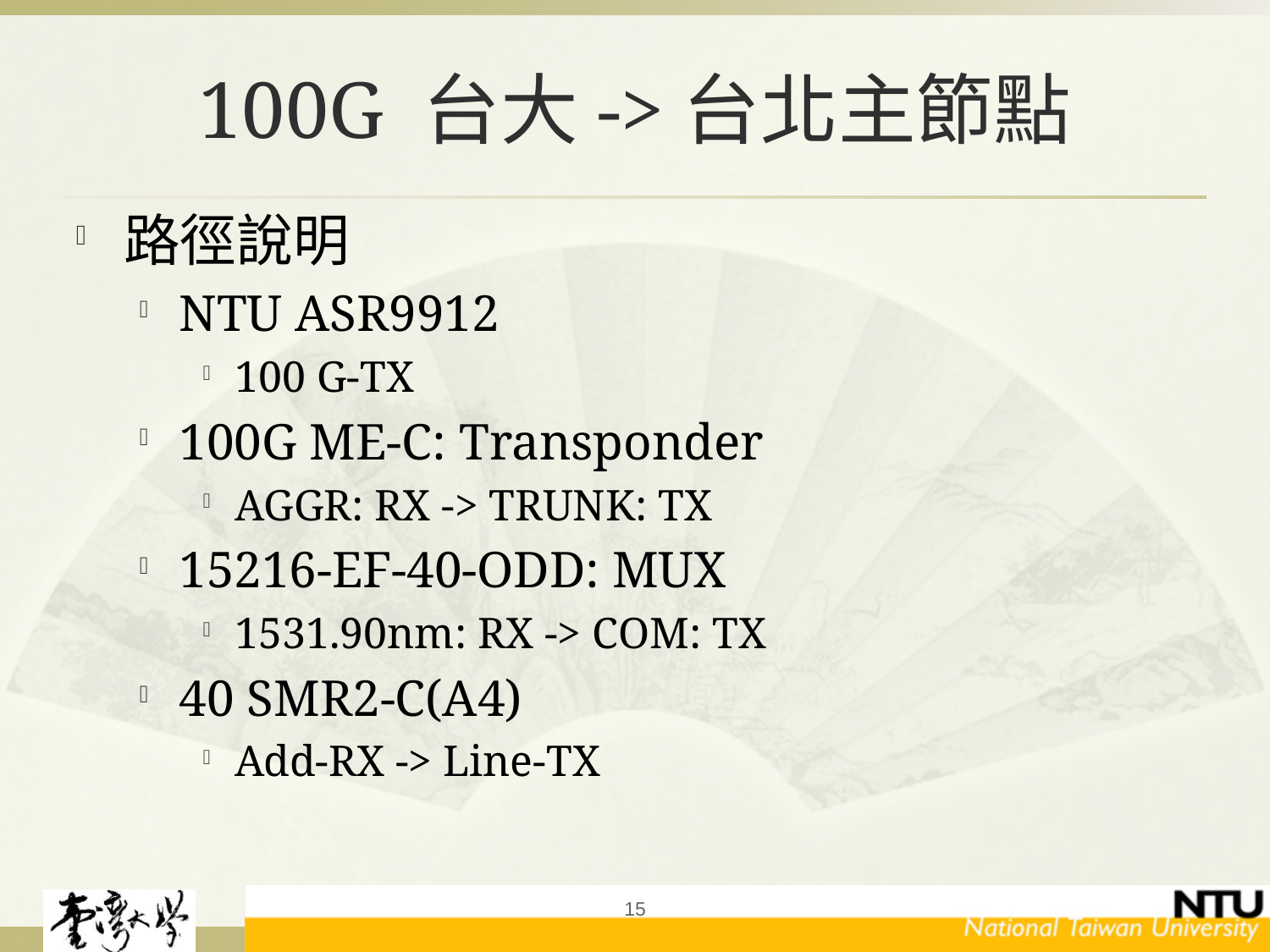

# 100G 台大->台北主節點
路徑說明
NTU ASR9912
100 G-TX
100G ME-C: Transponder
AGGR: RX -> TRUNK: TX
15216-EF-40-ODD: MUX
1531.90nm: RX -> COM: TX
40 SMR2-C(A4)
Add-RX -> Line-TX

15